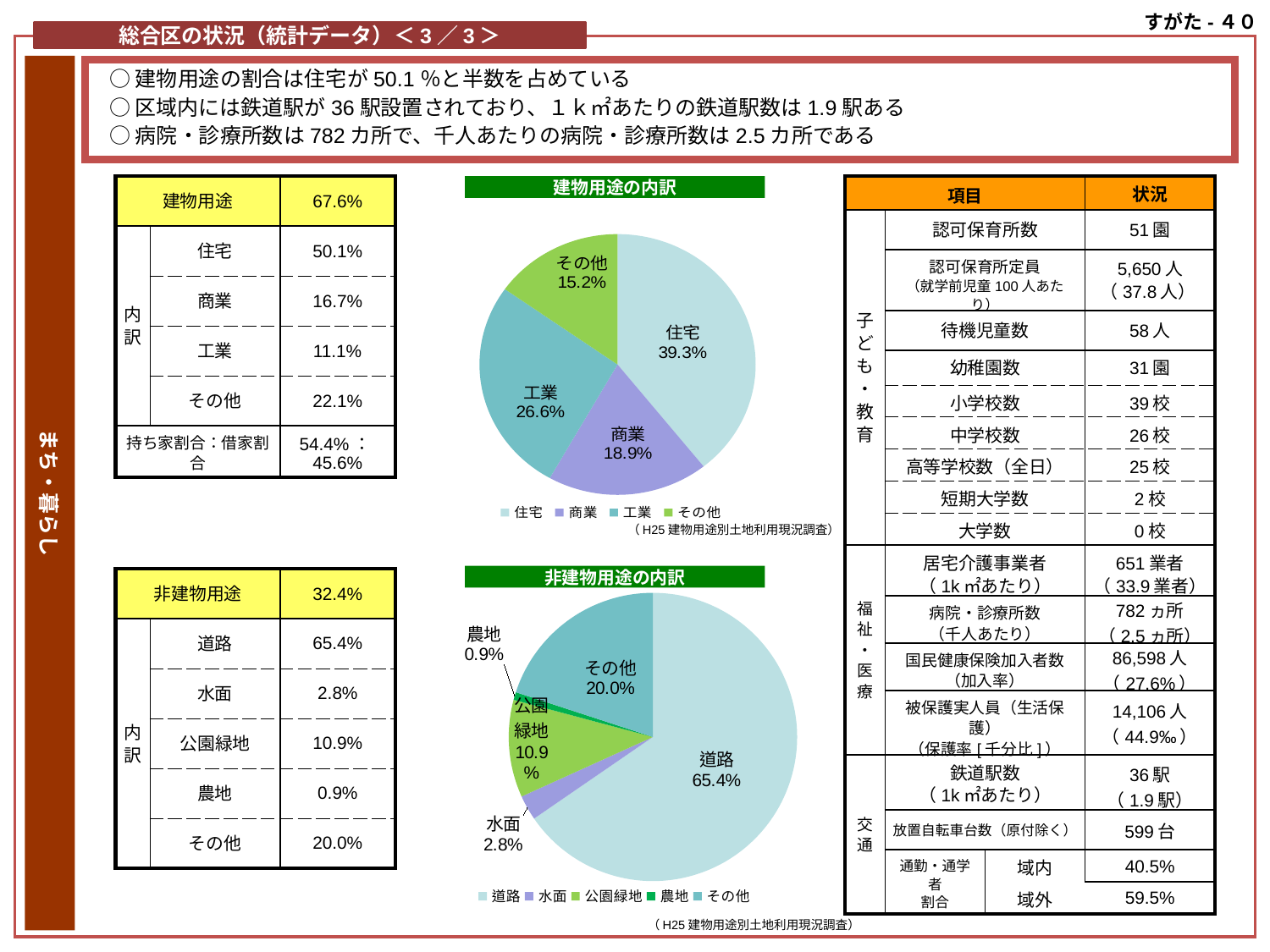

すがた-４０
総合区の状況（統計データ）＜3／3＞

まち・暮らし

○建物用途の割合は住宅が50.1％と半数を占めている
○区域内には鉄道駅が36駅設置されており、１ｋ㎡あたりの鉄道駅数は1.9駅ある
○病院・診療所数は782カ所で、千人あたりの病院・診療所数は2.5カ所である
| 建物用途 |  | 67.6% |
| --- | --- | --- |
| 内訳 | 住宅 | 50.1% |
|  | 商業 | 16.7% |
|  | 工業 | 11.1% |
|  | その他 | 22.1% |
| 持ち家割合：借家割合 |  | 54.4%：45.6% |
建物用途の内訳
| 項目 |  |  | 状況 |
| --- | --- | --- | --- |
| 子ども・教育 | 認可保育所数 |  | 51園 |
|  | 認可保育所定員 （就学前児童100人あたり） |  | 5,650人 （37.8人） |
|  | 待機児童数 |  | 58人 |
|  | 幼稚園数 |  | 31園 |
|  | 小学校数 |  | 39校 |
|  | 中学校数 |  | 26校 |
|  | 高等学校数（全日） |  | 25校 |
|  | 短期大学数 |  | 2校 |
|  | 大学数 |  | 0校 |
| 福祉・医療 | 居宅介護事業者 （1k㎡あたり） |  | 651業者 （33.9業者） |
|  | 病院・診療所数 （千人あたり） |  | 782ヵ所 （2.5ヵ所） |
|  | 国民健康保険加入者数 （加入率） |  | 86,598人 （27.6%） |
|  | 被保護実人員（生活保護） （保護率[千分比]） |  | 14,106人 （44.9‰） |
| 交通 | 鉄道駅数 （1k㎡あたり） |  | 36駅 （1.9駅） |
|  | 放置自転車台数（原付除く） |  | 599台 |
|  | 通勤・通学者 割合 | 域内 | 40.5% |
|  |  | 域外 | 59.5% |

### Chart

| Category | 建物利用率 |
|---|---|
| 住宅 | 0.3929304898576151 |
| 商業 | 0.18872119208418106 |
| 工業 | 0.2664489175071908 |
| その他 | 0.15189940055102805 |
（H25建物用途別土地利用現況調査）
非建物用途の内訳
| 非建物用途 |  | 32.4% |
| --- | --- | --- |
| 内訳 | 道路 | 65.4% |
|  | 水面 | 2.8% |
|  | 公園緑地 | 10.9% |
|  | 農地 | 0.9% |
|  | その他 | 20.0% |

### Chart

| Category | 非建物用途 |
|---|---|
| 道路 | 0.6541516406382112 |
| 水面 | 0.02804921906400241 |
| 公園緑地 | 0.1093020868931283 |
| 農地 | 0.00872145366344483 |
| その他 | 0.19977559974124673 |
（H25建物用途別土地利用現況調査）